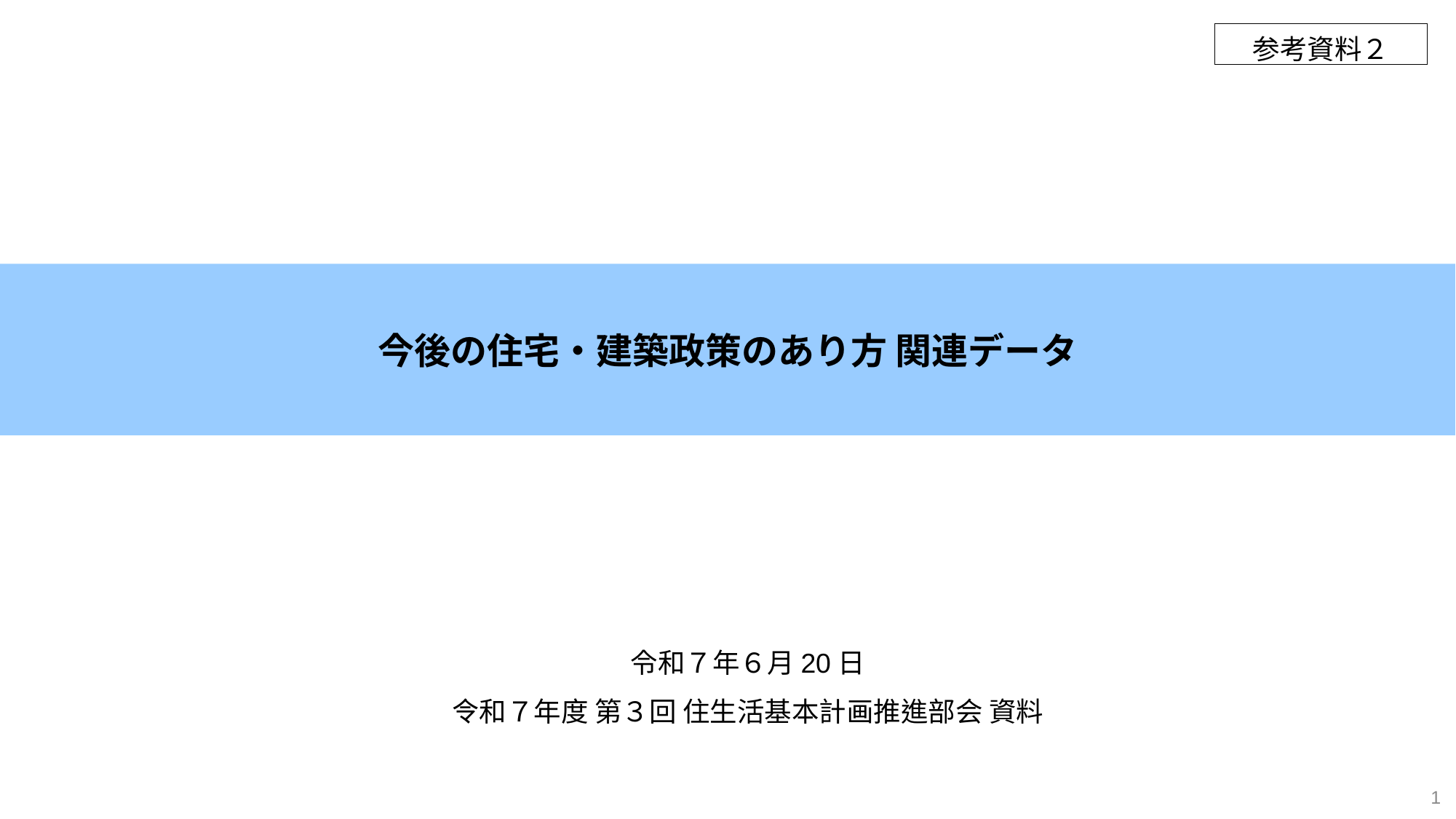

参考資料２
今後の住宅・建築政策のあり方 関連データ
令和７年６月20日
令和７年度 第３回 住生活基本計画推進部会 資料
1